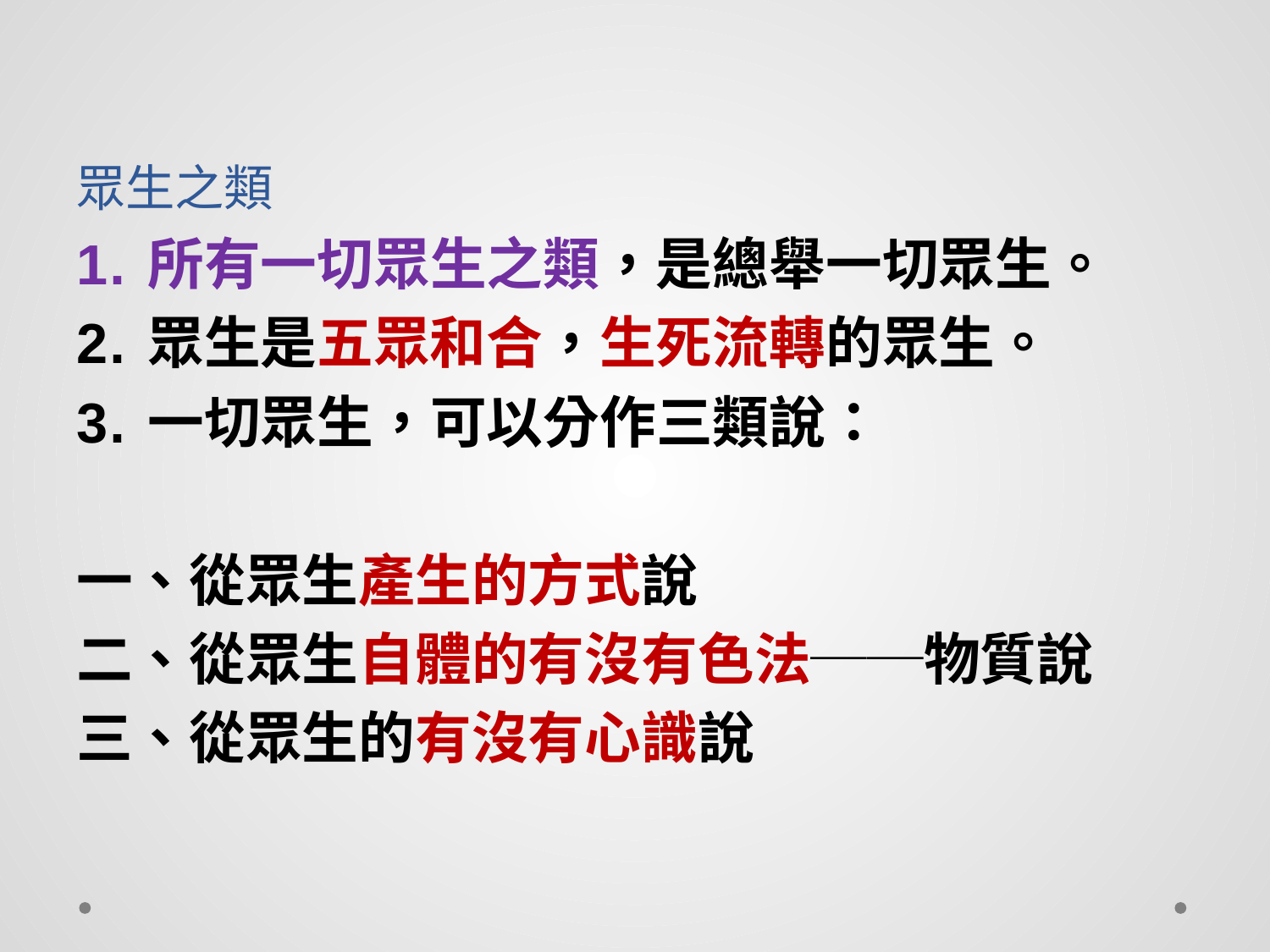

# 眾生之類
所有一切眾生之類，是總舉一切眾生。
眾生是五眾和合，生死流轉的眾生。
一切眾生，可以分作三類說：

一、從眾生產生的方式說
二、從眾生自體的有沒有色法──物質說
三、從眾生的有沒有心識說